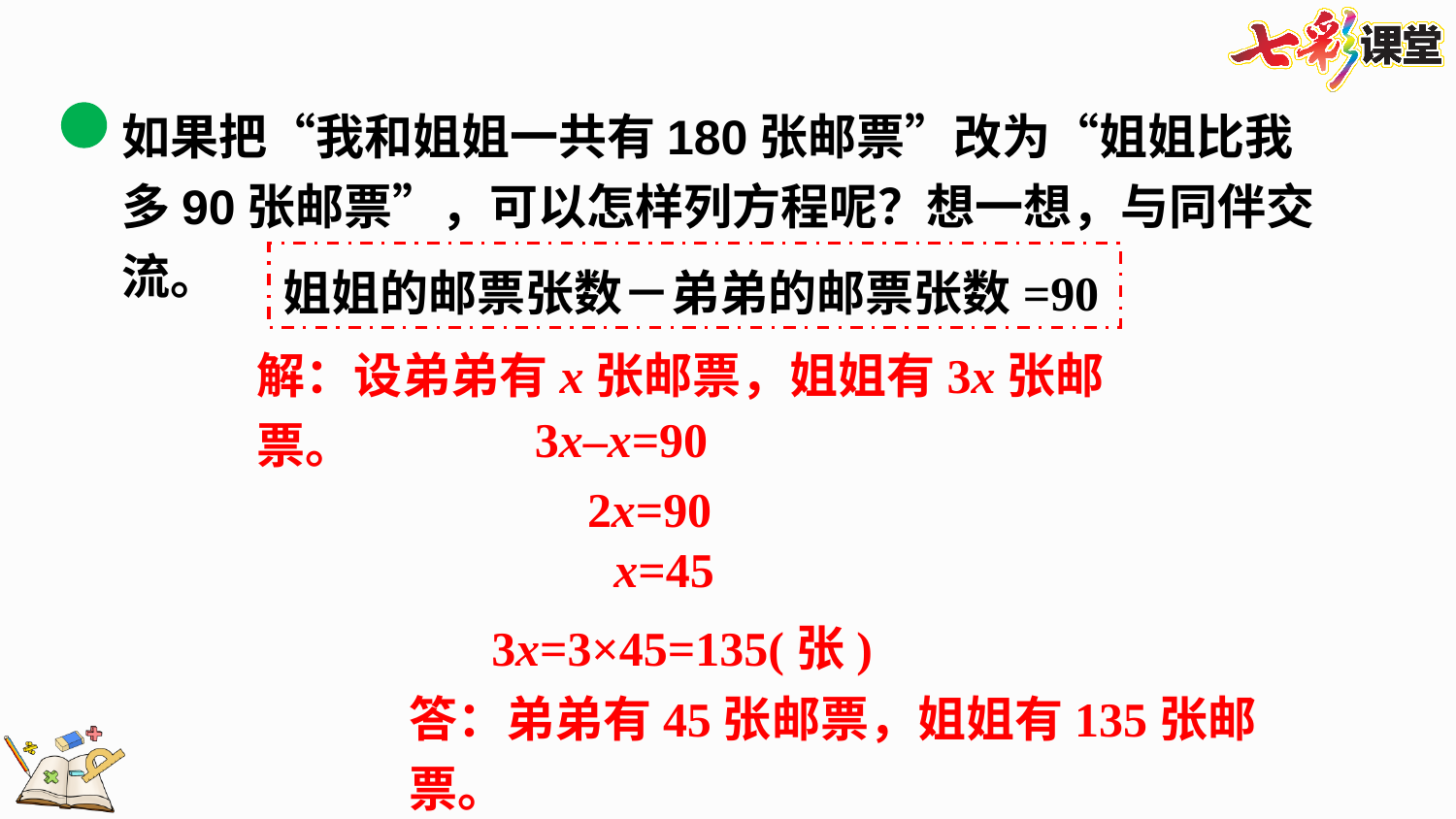

如果把“我和姐姐一共有180张邮票”改为“姐姐比我多90张邮票”，可以怎样列方程呢？想一想，与同伴交流。

姐姐的邮票张数－弟弟的邮票张数=90
解：设弟弟有x张邮票，姐姐有3x张邮票。
3x–x=90
2x=90
x=45
3x=3×45=135(张)
答：弟弟有45张邮票，姐姐有135张邮票。